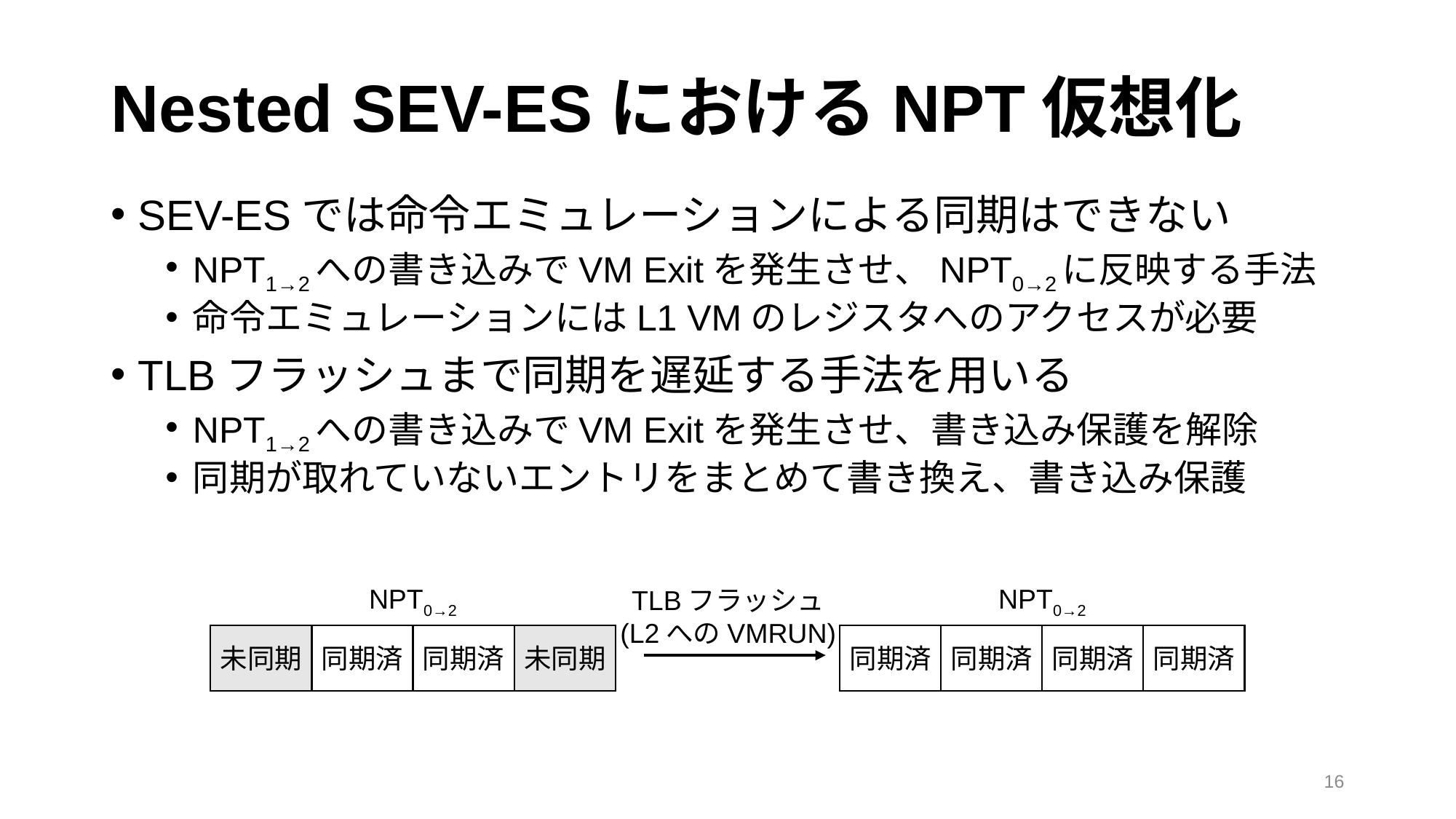

# Nested SEV-ESにおけるNPT仮想化
SEV-ESでは命令エミュレーションによる同期はできない
NPT1→2への書き込みでVM Exitを発生させ、NPT0→2に反映する手法
命令エミュレーションにはL1 VMのレジスタへのアクセスが必要
TLBフラッシュまで同期を遅延する手法を用いる
NPT1→2への書き込みでVM Exitを発生させ、書き込み保護を解除
同期が取れていないエントリをまとめて書き換え、書き込み保護
NPT0→2
NPT0→2
TLBフラッシュ
(L2へのVMRUN)
未同期
同期済
同期済
未同期
同期済
同期済
同期済
同期済
16